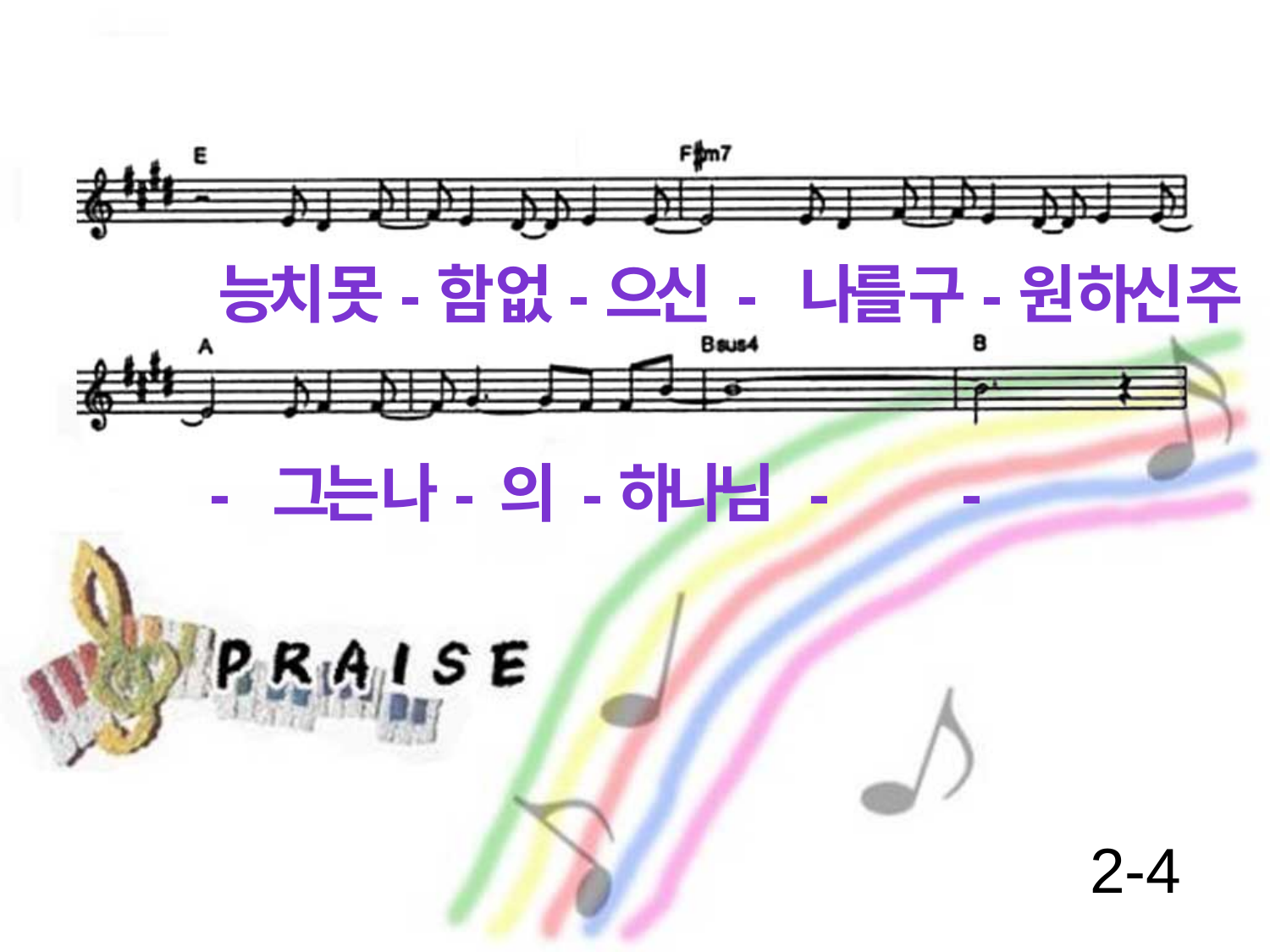

능치 못-함 없-으신 -   나를 구-원 하신 주
-   그는 나- 의 -하나님  -                -
2-4